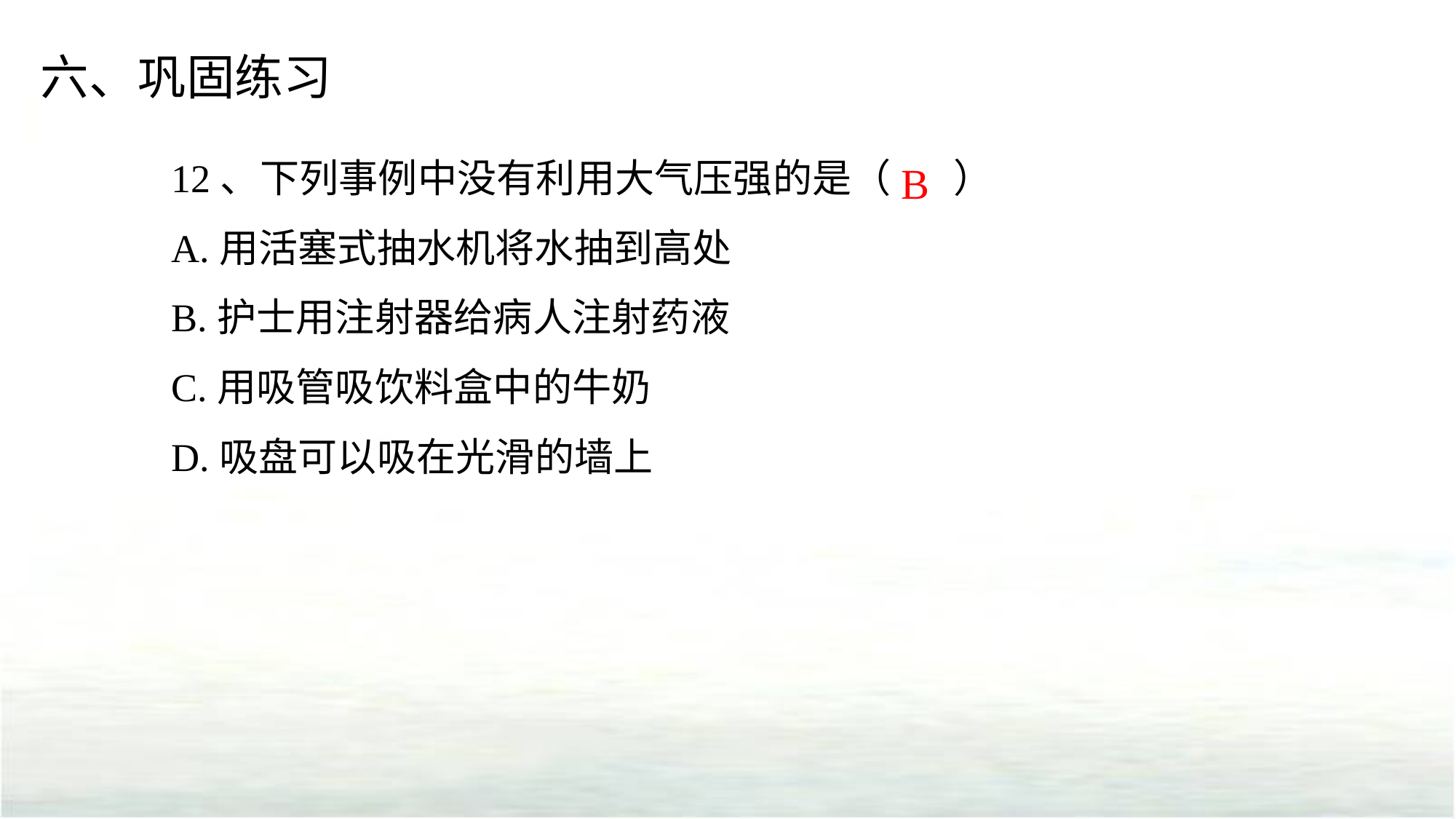

六、巩固练习

12、下列事例中没有利用大气压强的是（       ）
A.用活塞式抽水机将水抽到高处
B.护士用注射器给病人注射药液
C.用吸管吸饮料盒中的牛奶
D.吸盘可以吸在光滑的墙上
B